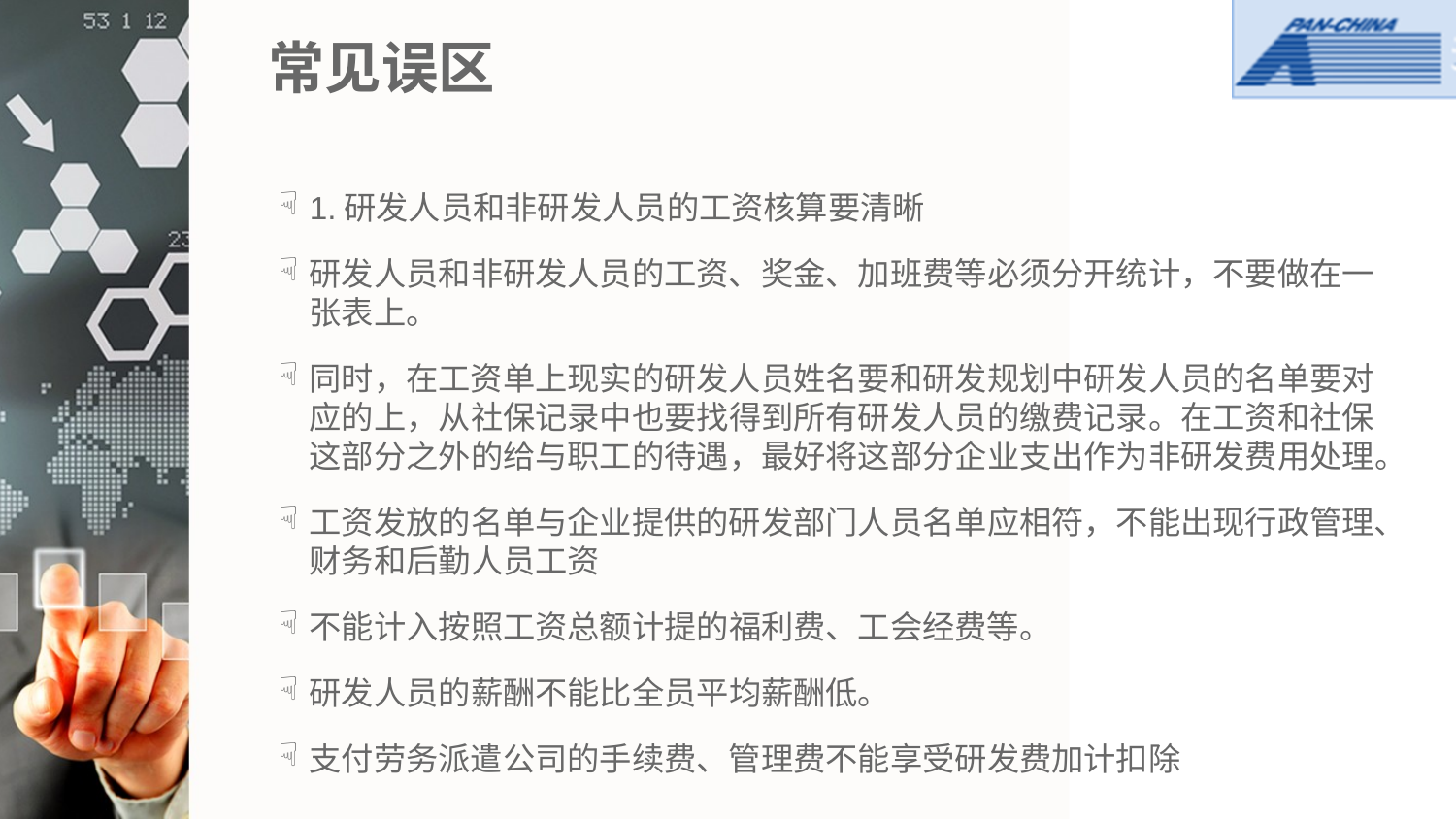

# 常见误区

1.研发人员和非研发人员的工资核算要清晰
研发人员和非研发人员的工资、奖金、加班费等必须分开统计，不要做在一张表上。
同时，在工资单上现实的研发人员姓名要和研发规划中研发人员的名单要对应的上，从社保记录中也要找得到所有研发人员的缴费记录。在工资和社保这部分之外的给与职工的待遇，最好将这部分企业支出作为非研发费用处理。
工资发放的名单与企业提供的研发部门人员名单应相符，不能出现行政管理、财务和后勤人员工资
不能计入按照工资总额计提的福利费、工会经费等。
研发人员的薪酬不能比全员平均薪酬低。
支付劳务派遣公司的手续费、管理费不能享受研发费加计扣除